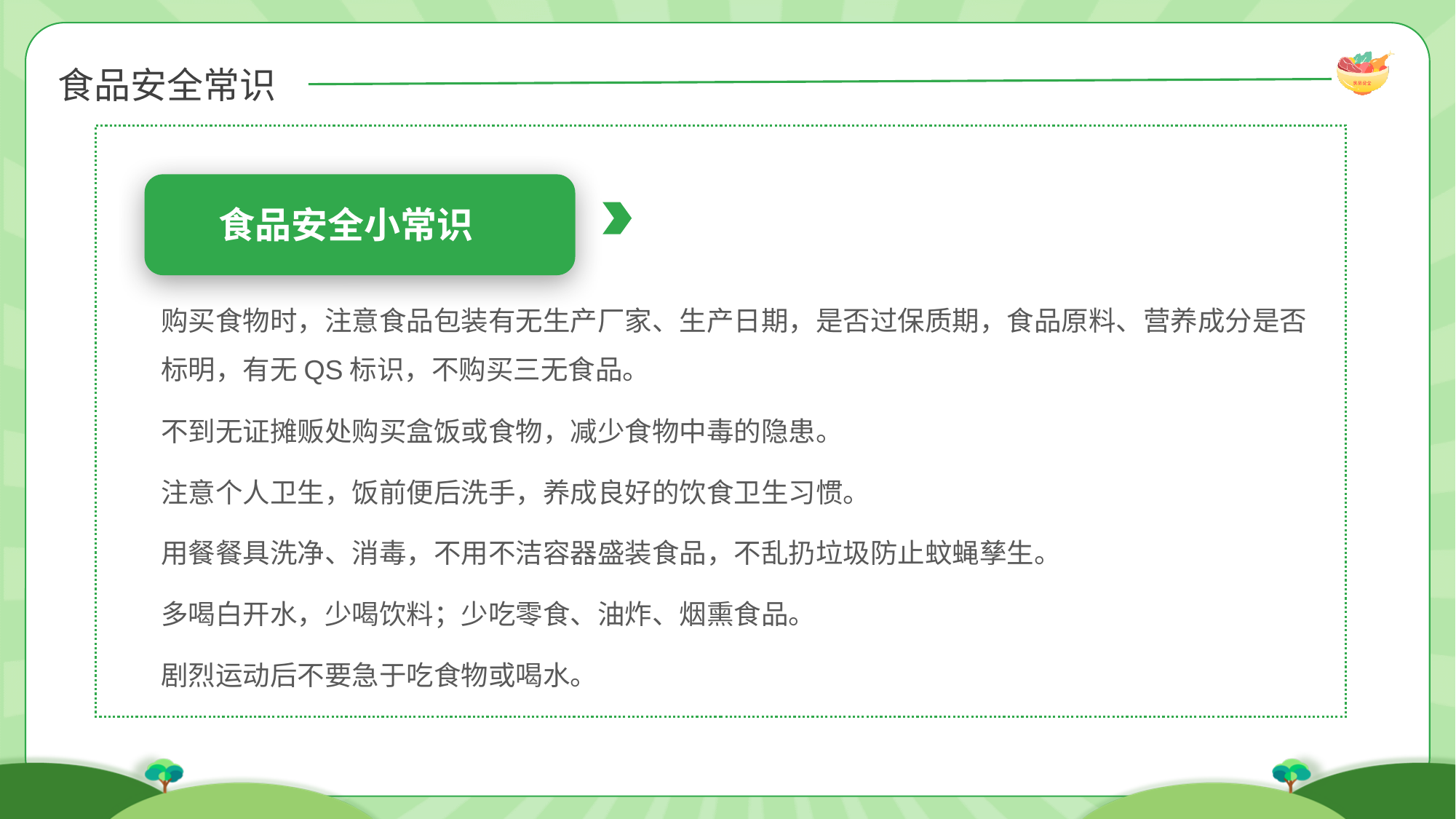

食品安全小常识

购买食物时，注意食品包装有无生产厂家、生产日期，是否过保质期，食品原料、营养成分是否标明，有无QS标识，不购买三无食品。
不到无证摊贩处购买盒饭或食物，减少食物中毒的隐患。
注意个人卫生，饭前便后洗手，养成良好的饮食卫生习惯。
用餐餐具洗净、消毒，不用不洁容器盛装食品，不乱扔垃圾防止蚊蝇孳生。
多喝白开水，少喝饮料；少吃零食、油炸、烟熏食品。
剧烈运动后不要急于吃食物或喝水。